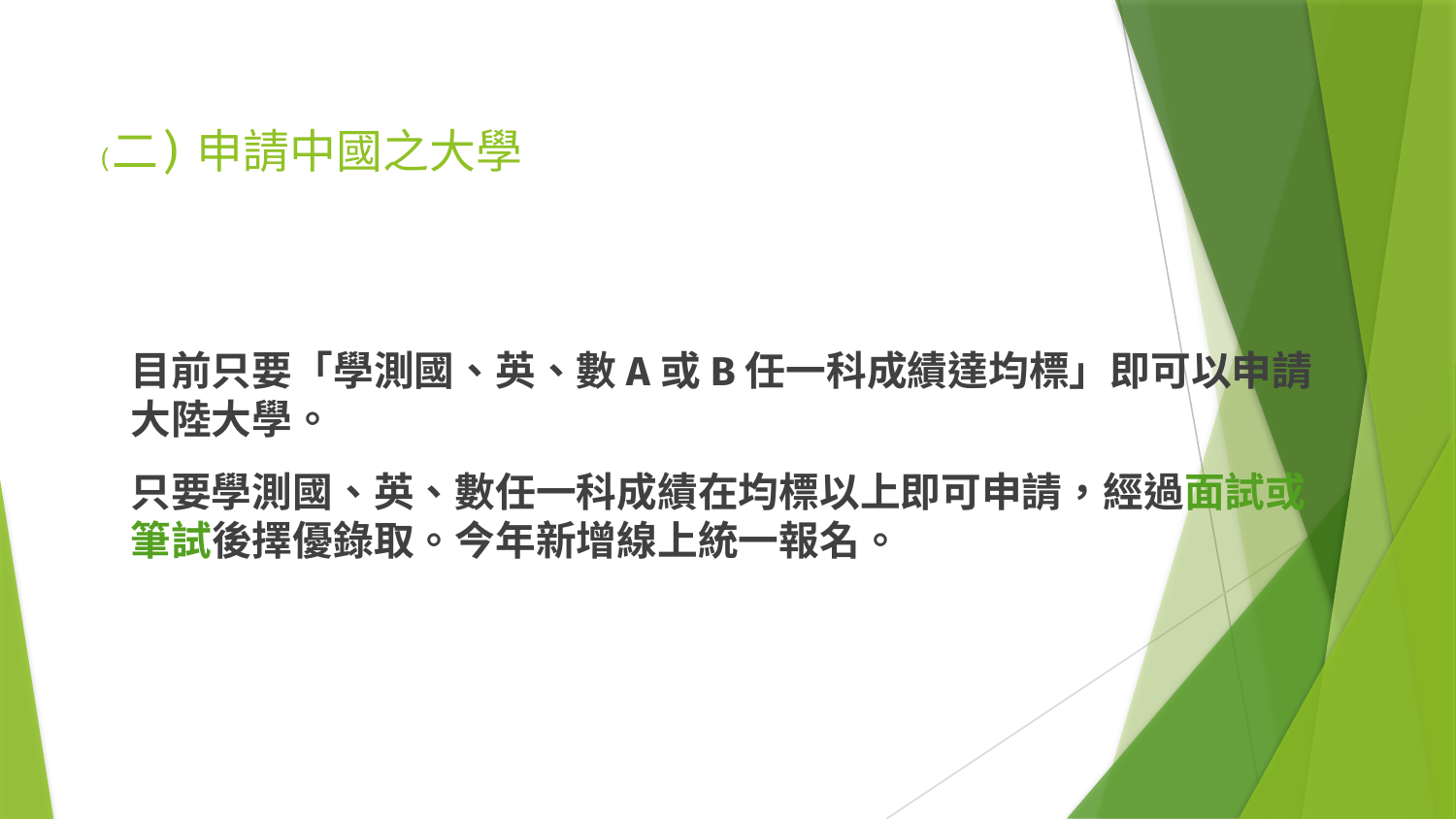

# (二) 申請中國之大學
目前只要「學測國、英、數A或B任一科成績達均標」即可以申請大陸大學。
只要學測國、英、數任一科成績在均標以上即可申請，經過面試或筆試後擇優錄取。今年新增線上統一報名。